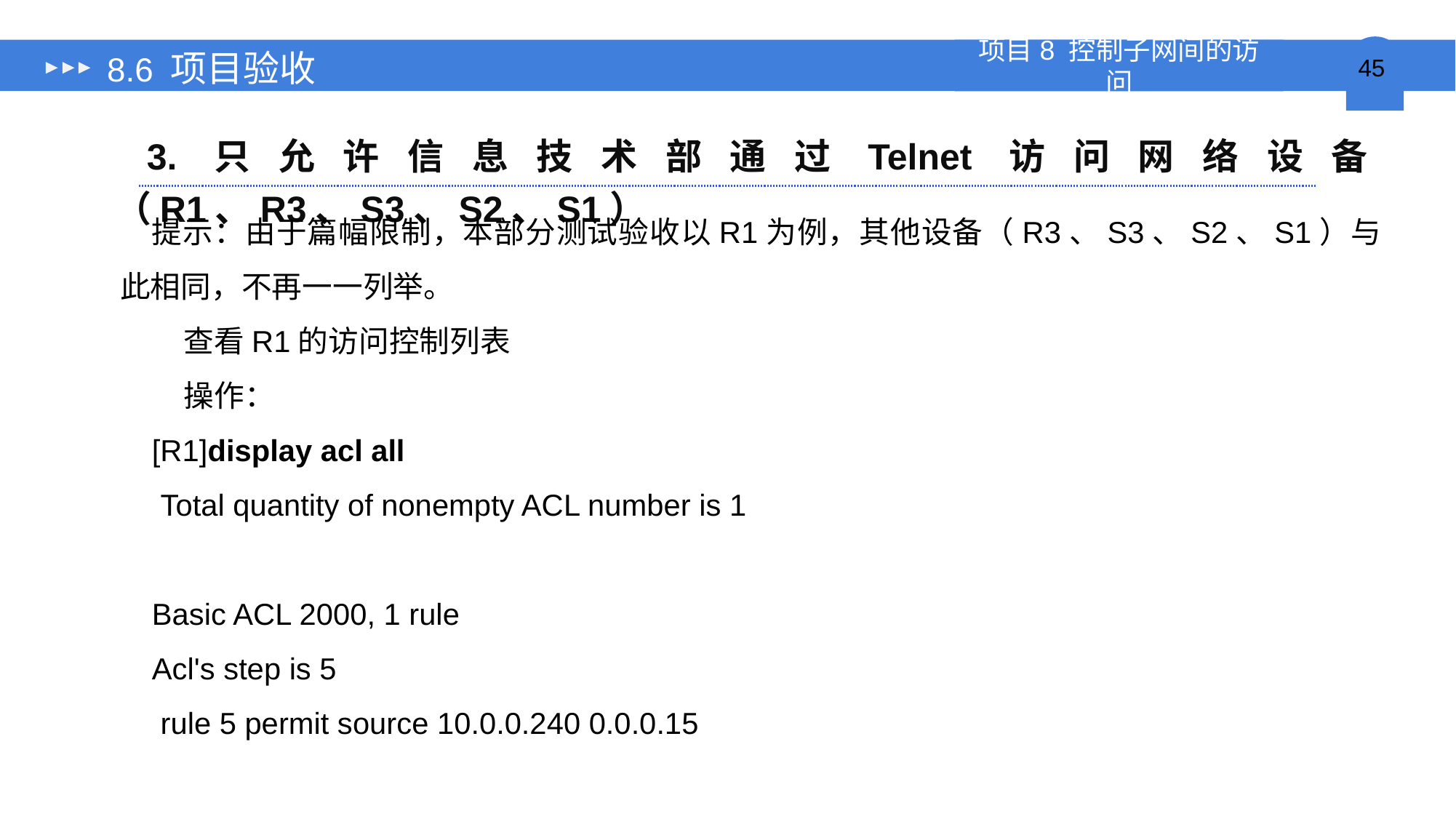

# 8.6 项目验收
3.只允许信息技术部通过Telnet访问网络设备（R1、R3、S3、S2、S1）

提示：由于篇幅限制，本部分测试验收以R1为例，其他设备（R3、S3、S2、S1）与此相同，不再一一列举。
查看R1的访问控制列表
操作：
[R1]display acl all
 Total quantity of nonempty ACL number is 1

Basic ACL 2000, 1 rule
Acl's step is 5
 rule 5 permit source 10.0.0.240 0.0.0.15